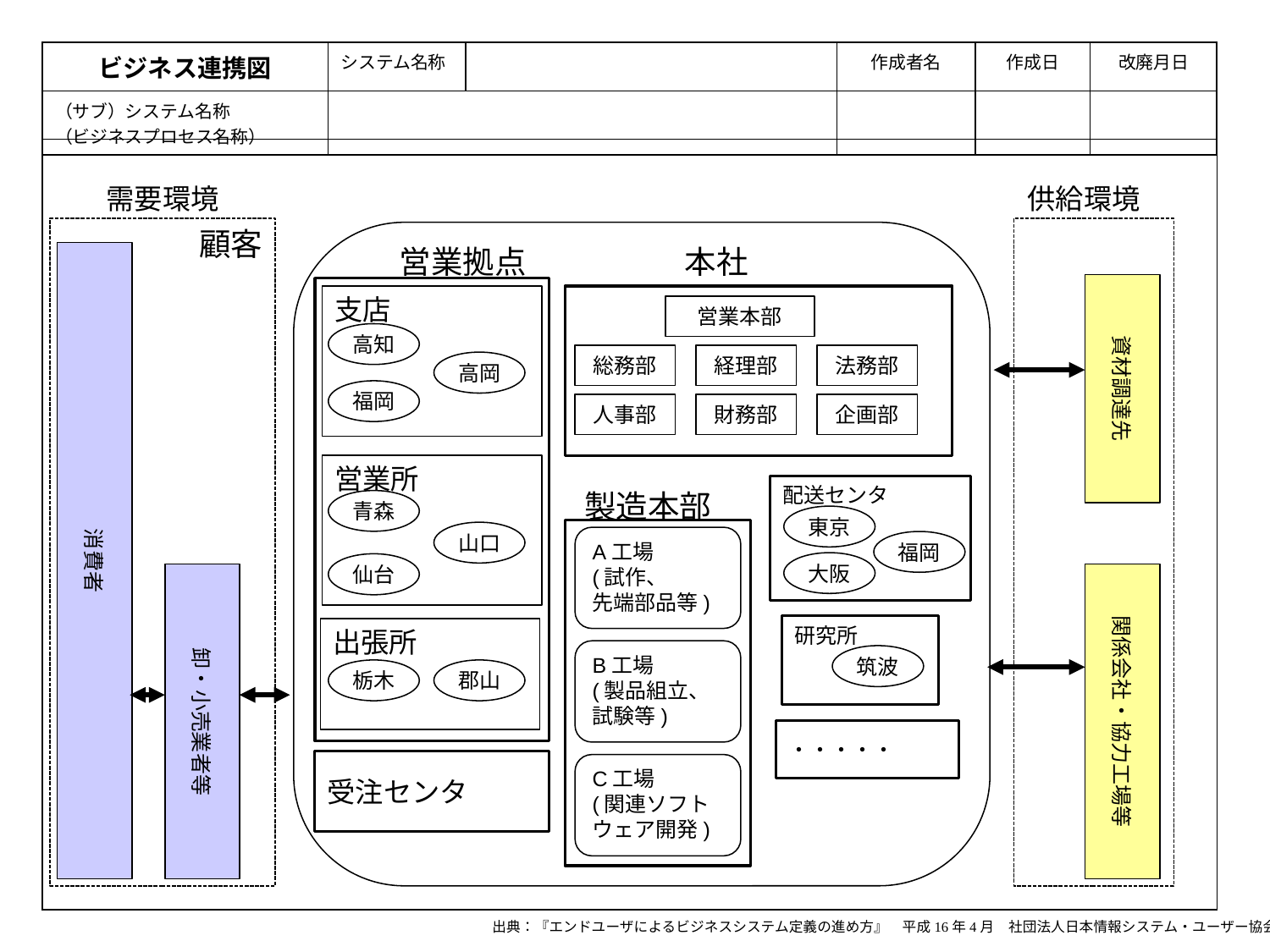

| ビジネス連携図 | システム名称 |  | 作成者名 | 作成日 | 改廃月日 |
| --- | --- | --- | --- | --- | --- |
| （サブ）システム名称 （ビジネスプロセス名称） |  |  |  |  |  |

需要環境
供給環境

顧客

営業拠点
本社
消費者

資材調達先

支店

営業本部

高知

総務部
経理部
法務部
高岡

福岡
人事部
財務部
企画部

営業所

配送センタ
製造本部
青森
東京

山口
A工場
(試作、
先端部品等)
福岡

大阪
仙台
卸・小売業者等
関係会社・協力工場等

研究所
出張所

B工場
(製品組立、
試験等)
筑波

栃木
郡山

・・・・・

受注センタ
C工場
(関連ソフト
ウェア開発)

出典：『エンドユーザによるビジネスシステム定義の進め方』　平成16年4月　社団法人日本情報システム・ユーザー協会